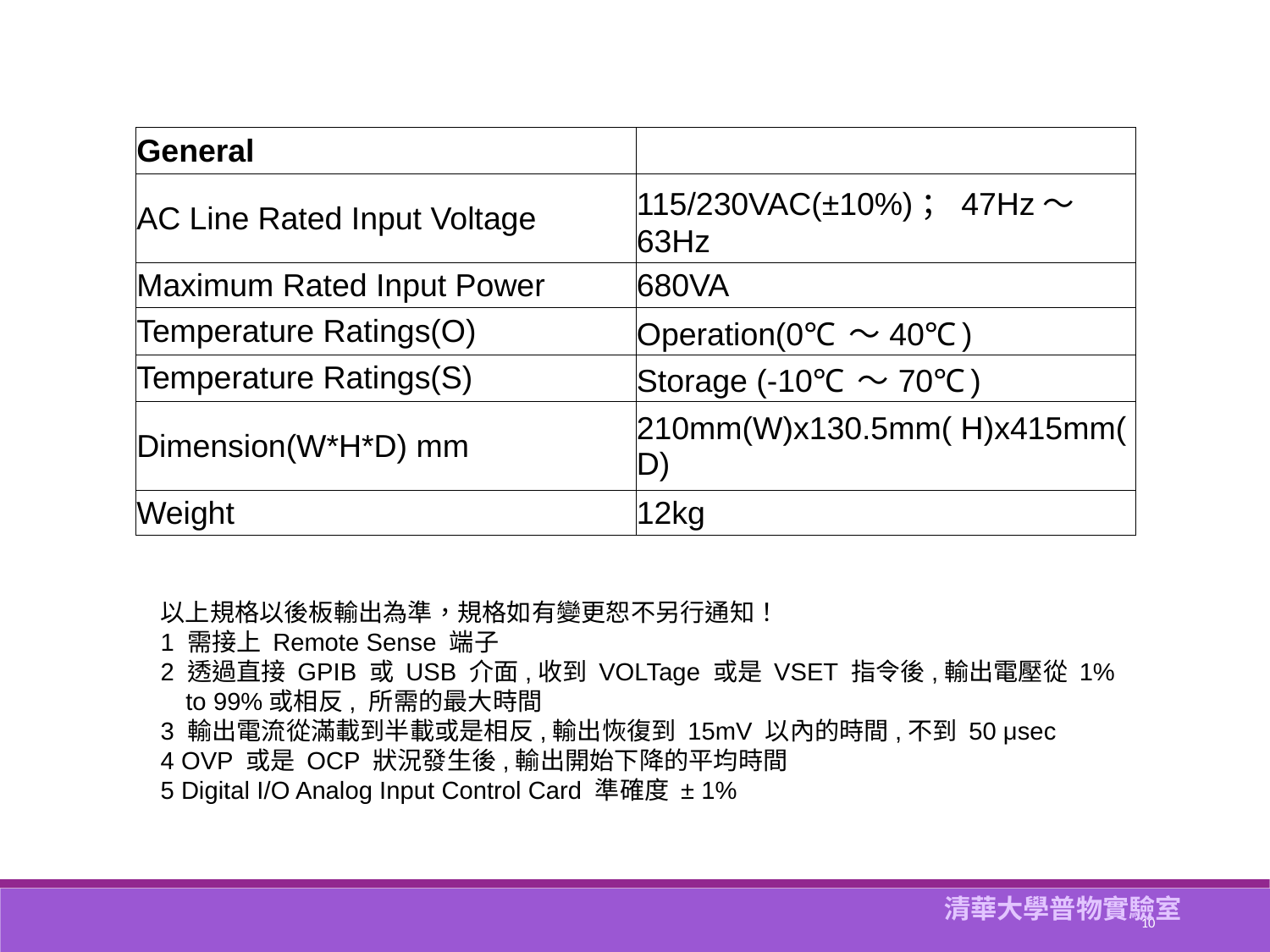

| General |  |
| --- | --- |
| AC Line Rated Input Voltage | 115/230VAC(±10%)；47Hz～63Hz |
| Maximum Rated Input Power | 680VA |
| Temperature Ratings(O) | Operation(0℃～40℃) |
| Temperature Ratings(S) | Storage (-10℃～70℃) |
| Dimension(W\*H\*D) mm | 210mm(W)x130.5mm( H)x415mm(D) |
| Weight | 12kg |
以上規格以後板輸出為準，規格如有變更恕不另行通知！
1 需接上 Remote Sense 端子
2 透過直接 GPIB 或 USB 介面,收到 VOLTage 或是 VSET 指令後,輸出電壓從 1% to 99%或相反, 所需的最大時間
3 輸出電流從滿載到半載或是相反,輸出恢復到 15mV 以內的時間,不到 50 μsec
4 OVP 或是 OCP 狀況發生後,輸出開始下降的平均時間
5 Digital I/O Analog Input Control Card 準確度 ± 1%